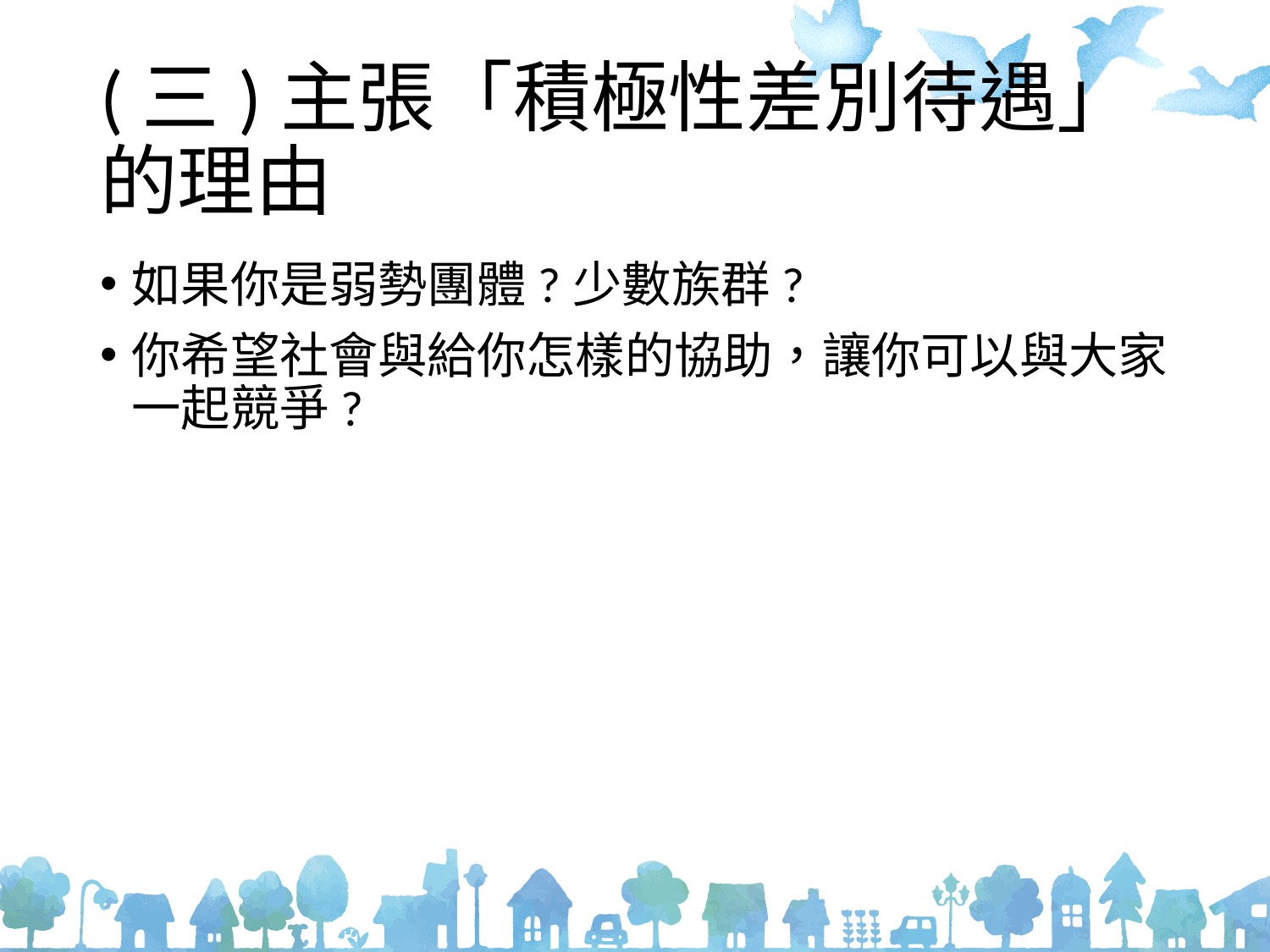

# (三)主張「積極性差別待遇」的理由
如果你是弱勢團體?少數族群?
你希望社會與給你怎樣的協助，讓你可以與大家一起競爭?